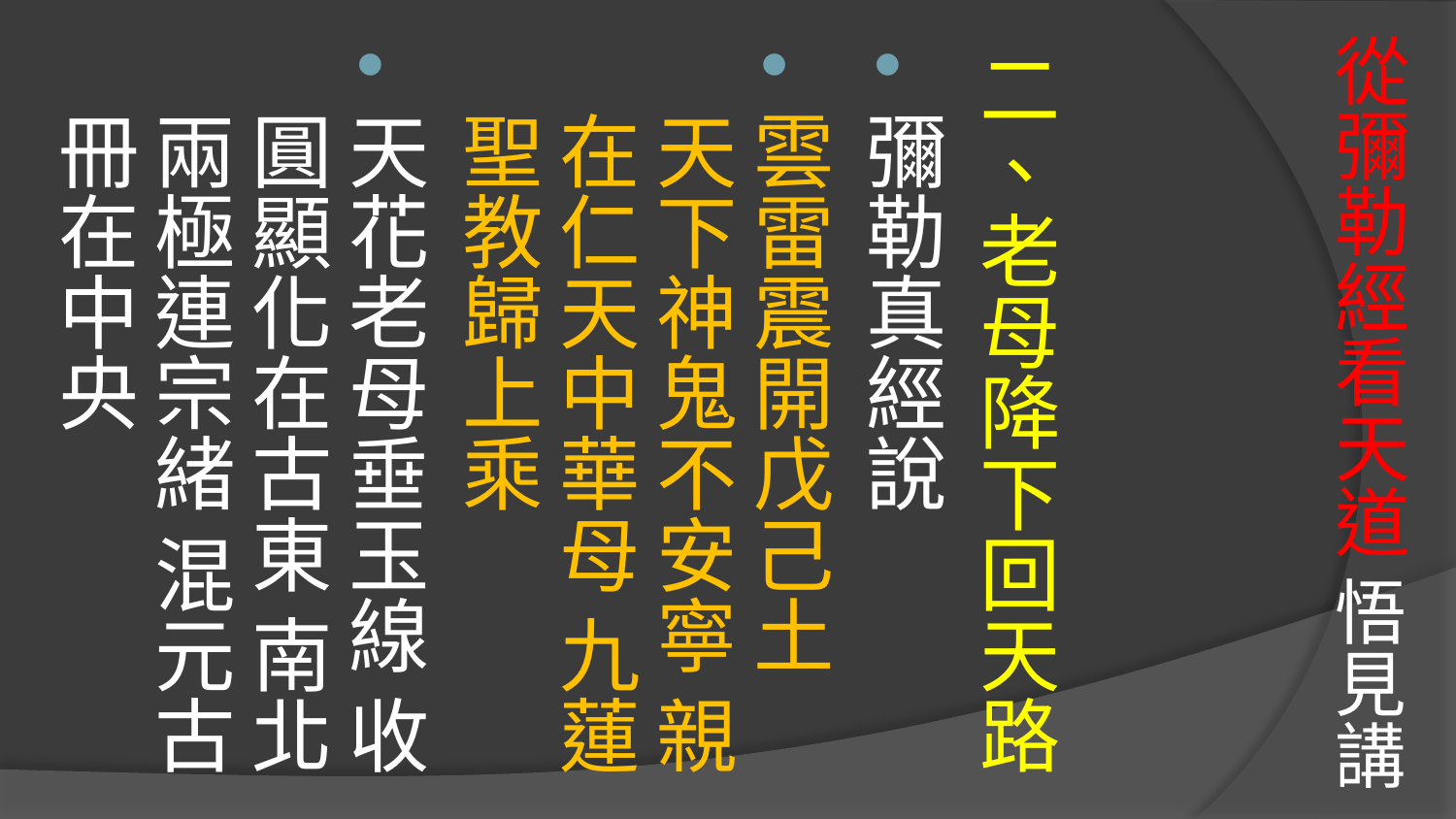

# 從彌勒經看天道 悟見講
二、老母降下回天路
彌勒真經說
雲雷震開戊己土   天下神鬼不安寧 親在仁天中華母 九蓮聖教歸上乘
天花老母垂玉線 收圓顯化在古東 南北兩極連宗緒 混元古冊在中央